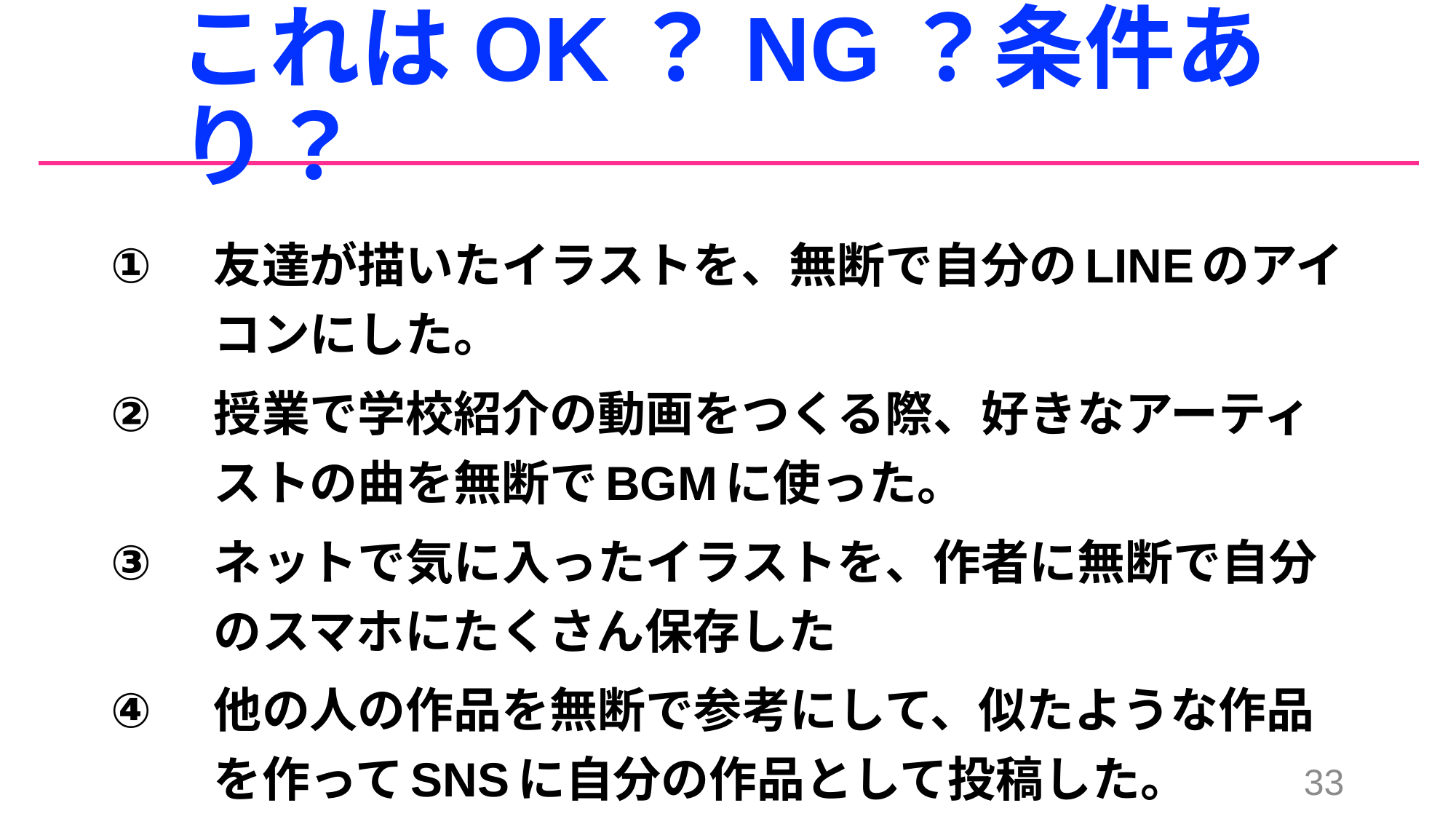

# これはOK？NG？条件あり？
友達が描いたイラストを、無断で自分のLINEのアイコンにした。
授業で学校紹介の動画をつくる際、好きなアーティストの曲を無断でBGMに使った。
ネットで気に入ったイラストを、作者に無断で自分のスマホにたくさん保存した
他の人の作品を無断で参考にして、似たような作品を作ってSNSに自分の作品として投稿した。
33